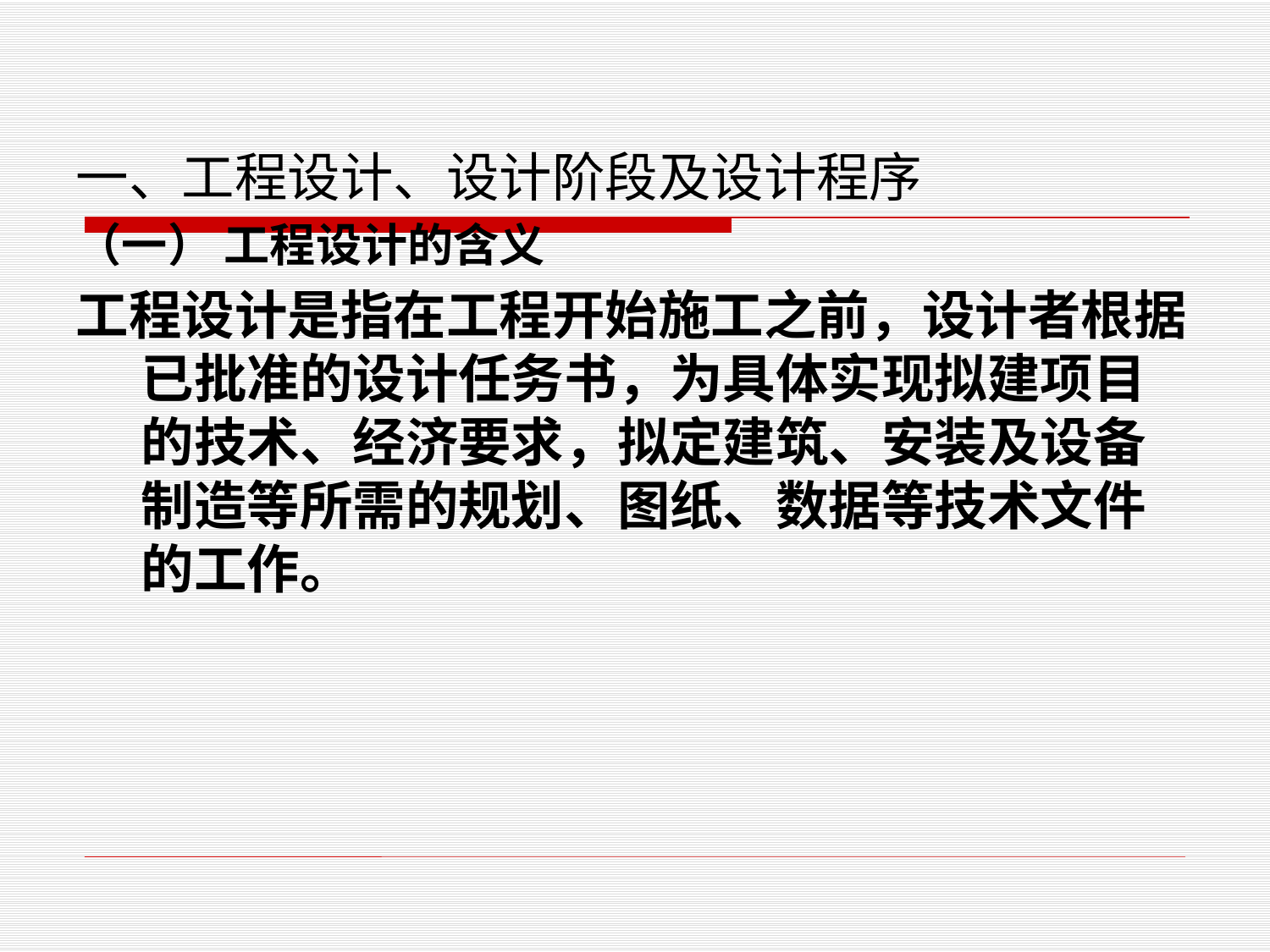

一、工程设计、设计阶段及设计程序
（一） 工程设计的含义
工程设计是指在工程开始施工之前，设计者根据已批准的设计任务书，为具体实现拟建项目的技术、经济要求，拟定建筑、安装及设备制造等所需的规划、图纸、数据等技术文件的工作。